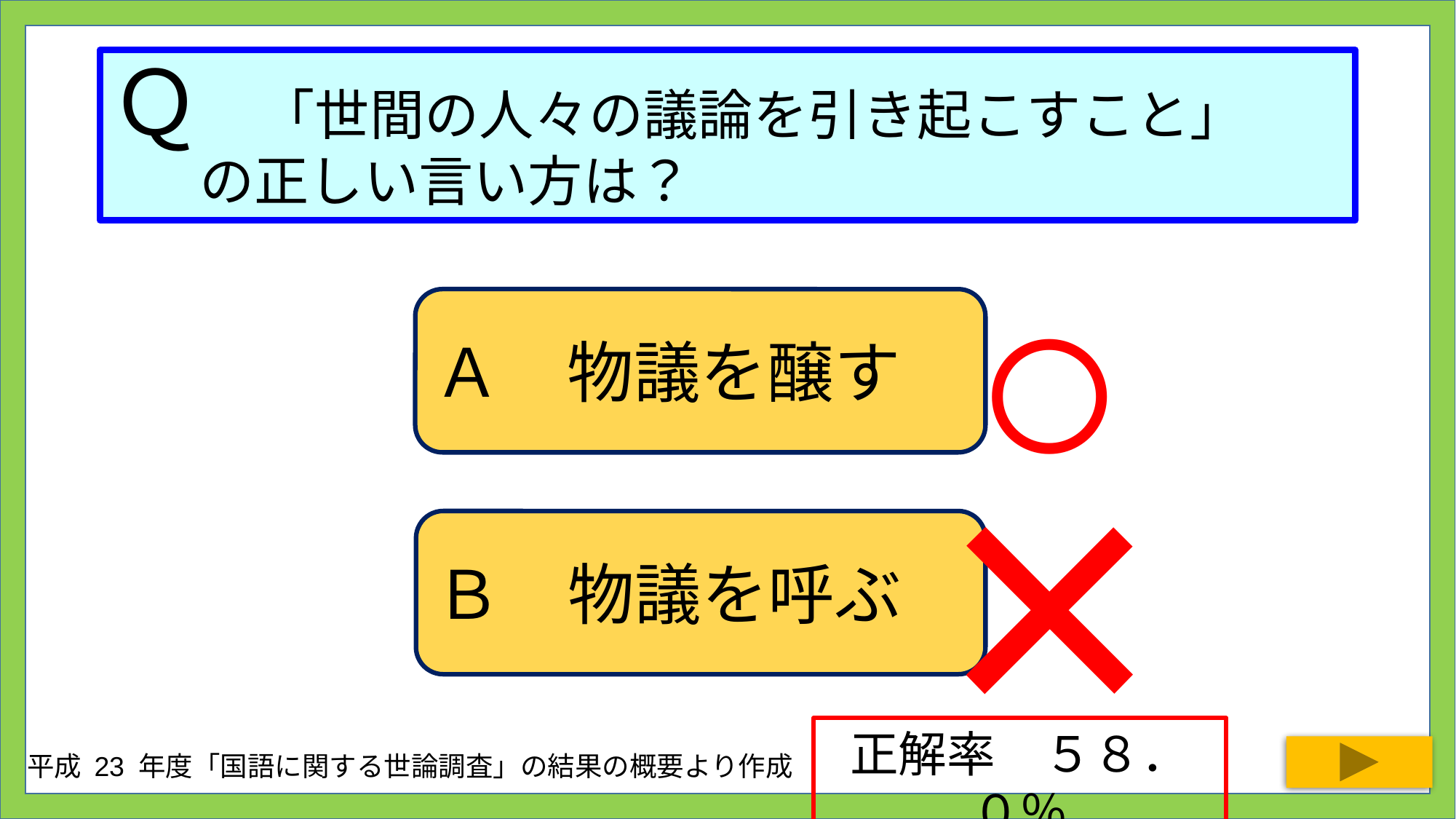

# Ｑ　「世間の人々の議論を引き起こすこと」 の正しい言い方は？
○
Ａ　物議を醸す
×
Ｂ　物議を呼ぶ
正解率　５８．０％

平成 23 年度「国語に関する世論調査」の結果の概要より作成